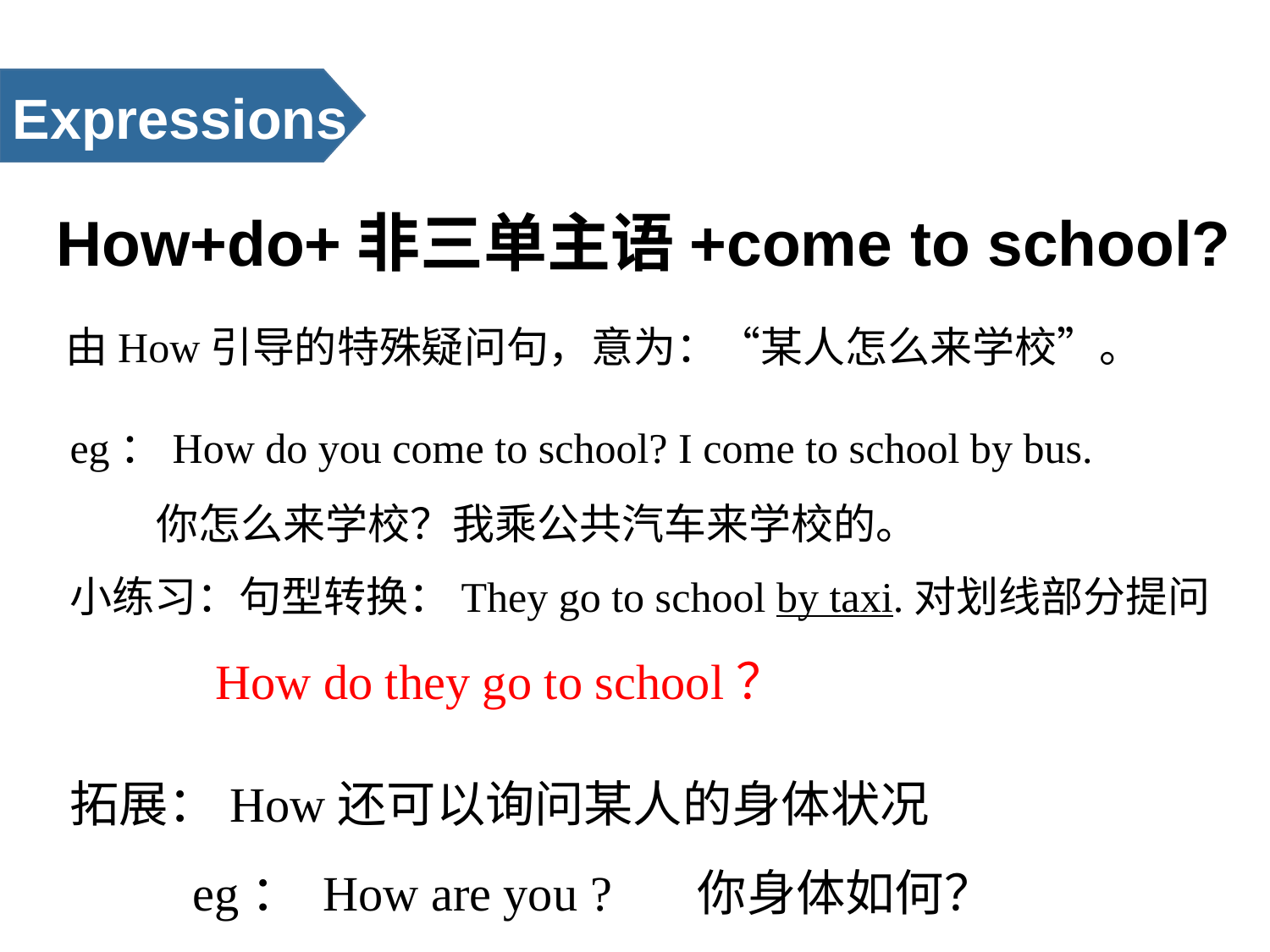

Expressions
How+do+非三单主语+come to school?
由How引导的特殊疑问句，意为：“某人怎么来学校”。
eg：How do you come to school? I come to school by bus.
        你怎么来学校？我乘公共汽车来学校的。
小练习：句型转换：They go to school by taxi.对划线部分提问
How do they go to school？
拓展：How还可以询问某人的身体状况
          eg： How are you ?      你身体如何？